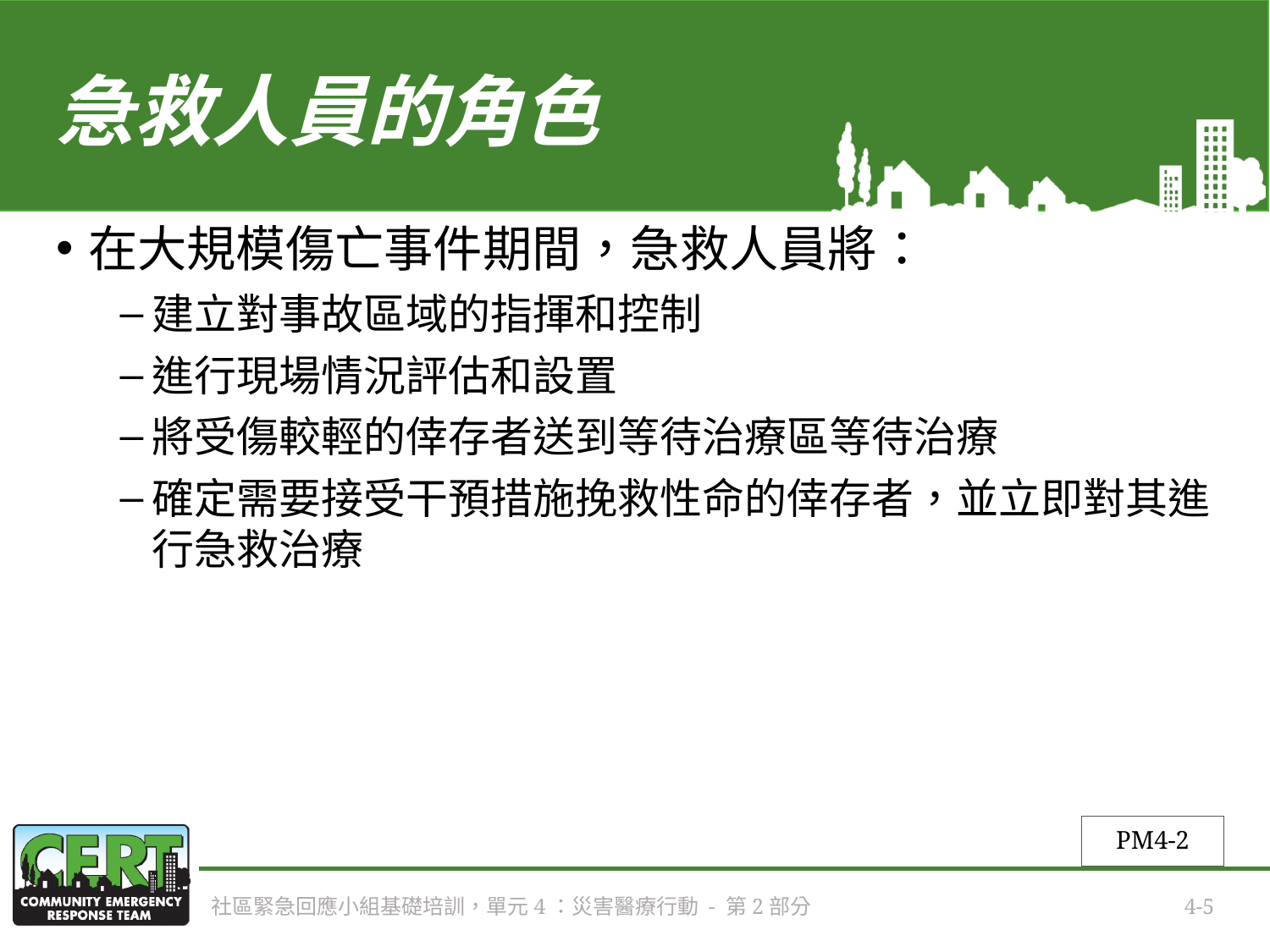

# 急救人員的角色
在大規模傷亡事件期間，急救人員將：
建立對事故區域的指揮和控制
進行現場情況評估和設置
將受傷較輕的倖存者送到等待治療區等待治療
確定需要接受干預措施挽救性命的倖存者，並立即對其進行急救治療

PM4-2
社區緊急回應小組基礎培訓，單元4：災害醫療行動 - 第2部分
4-5